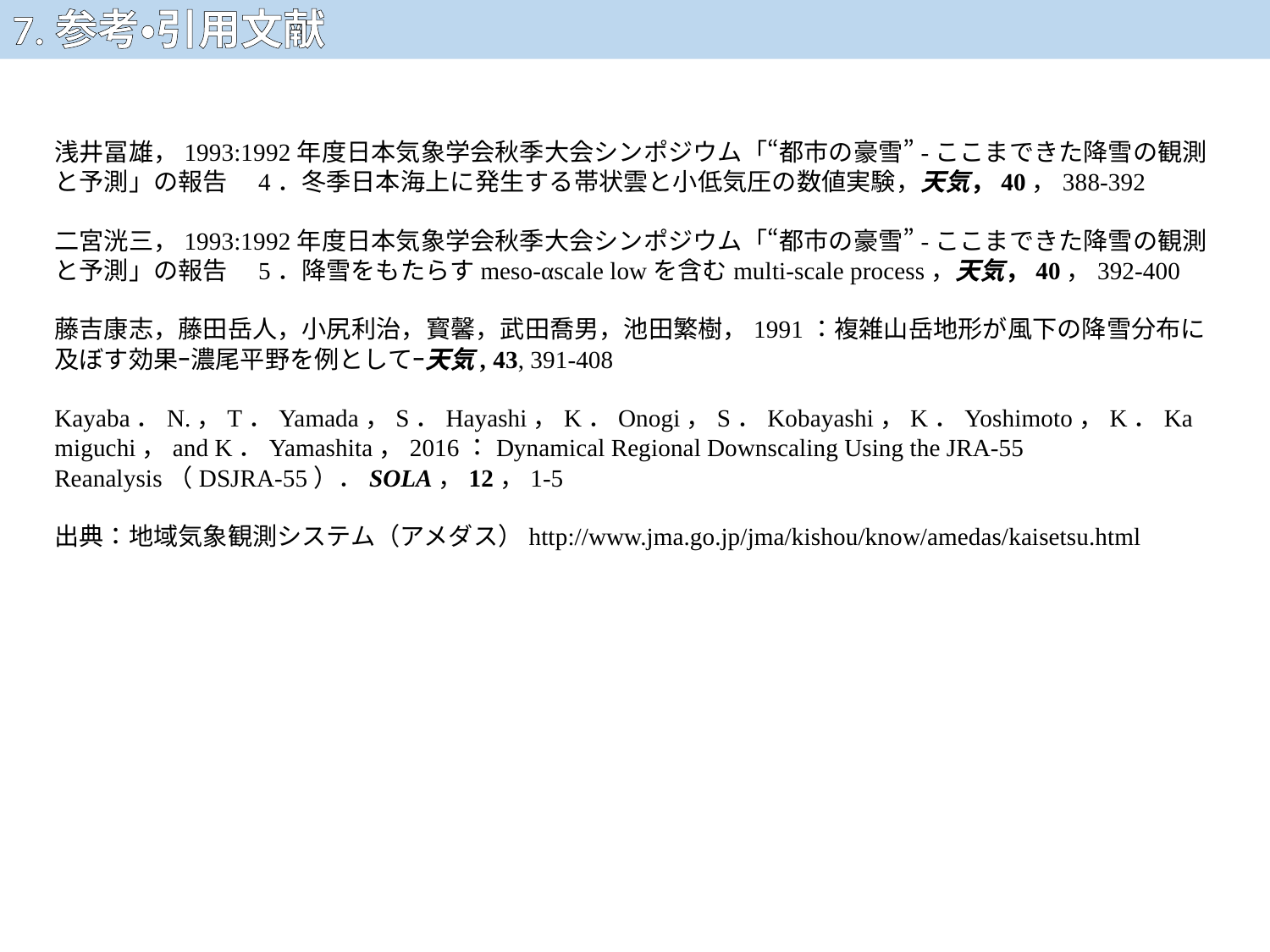

7.参考・引用文献
浅井冨雄，1993:1992年度日本気象学会秋季大会シンポジウム「“都市の豪雪”-ここまできた降雪の観測と予測」の報告　4．冬季日本海上に発生する帯状雲と小低気圧の数値実験，天気，40，388-392

二宮洸三，1993:1992年度日本気象学会秋季大会シンポジウム「“都市の豪雪”-ここまできた降雪の観測と予測」の報告　5．降雪をもたらすmeso-αscale lowを含むmulti-scale process，天気，40，392-400

藤吉康志，藤田岳人，小尻利治，寳馨，武田喬男，池田繁樹，1991：複雑山岳地形が風下の降雪分布に及ぼす効果ｰ濃尾平野を例としてｰ天気, 43, 391-408

Kayaba．N.，T．Yamada，S．Hayashi，K．Onogi，S．Kobayashi，K．Yoshimoto，K．Kamiguchi，and K．Yamashita，2016：Dynamical Regional Downscaling Using the JRA-55 Reanalysis（DSJRA-55）．SOLA，12，1-5

出典：地域気象観測システム（アメダス）http://www.jma.go.jp/jma/kishou/know/amedas/kaisetsu.html